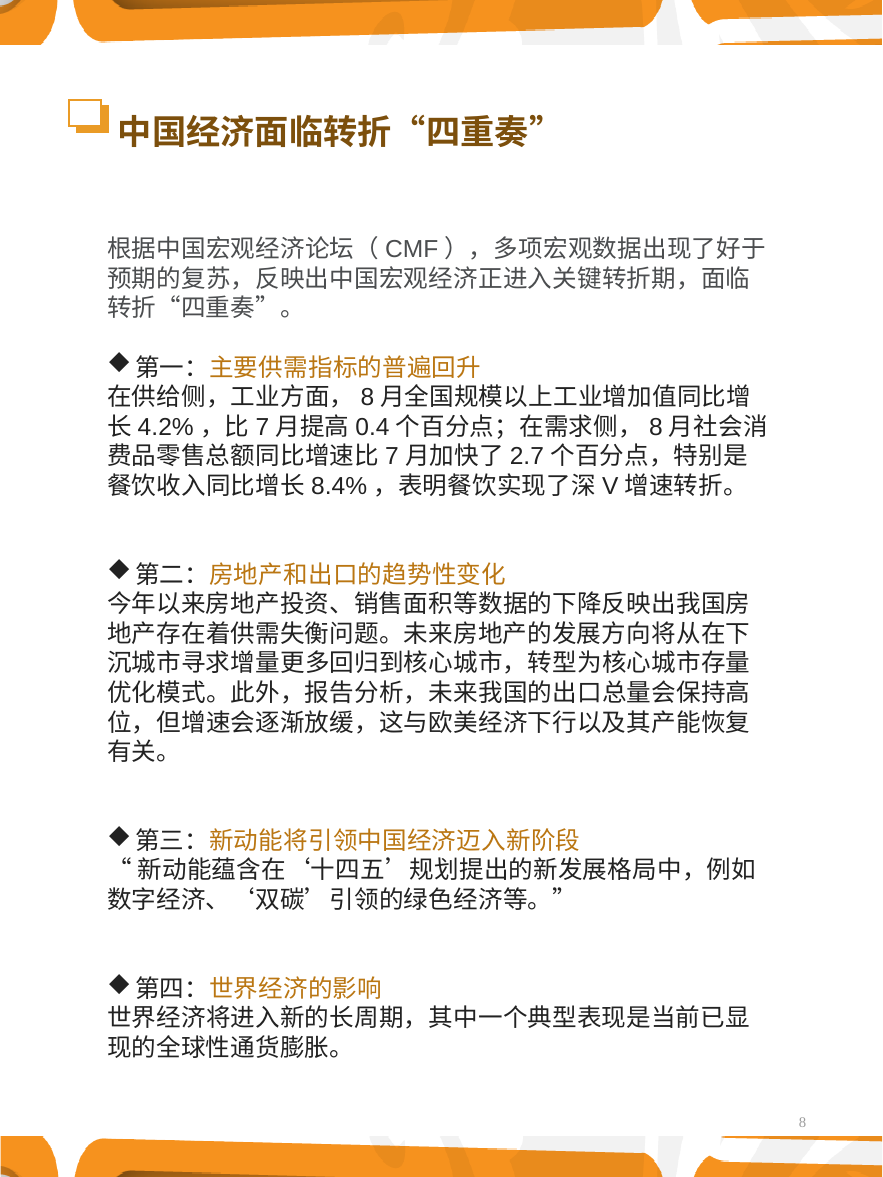

# 中国经济面临转折“四重奏”

根据中国宏观经济论坛（CMF），多项宏观数据出现了好于预期的复苏，反映出中国宏观经济正进入关键转折期，面临转折“四重奏”。

第一：主要供需指标的普遍回升
在供给侧，工业方面，8月全国规模以上工业增加值同比增长4.2%，比7月提高0.4个百分点；在需求侧，8月社会消费品零售总额同比增速比7月加快了2.7个百分点，特别是餐饮收入同比增长8.4%，表明餐饮实现了深V增速转折。

第二：房地产和出口的趋势性变化
今年以来房地产投资、销售面积等数据的下降反映出我国房地产存在着供需失衡问题。未来房地产的发展方向将从在下沉城市寻求增量更多回归到核心城市，转型为核心城市存量优化模式。此外，报告分析，未来我国的出口总量会保持高位，但增速会逐渐放缓，这与欧美经济下行以及其产能恢复有关。

第三：新动能将引领中国经济迈入新阶段
“新动能蕴含在‘十四五’规划提出的新发展格局中，例如数字经济、‘双碳’引领的绿色经济等。”

第四：世界经济的影响
世界经济将进入新的长周期，其中一个典型表现是当前已显现的全球性通货膨胀。
8